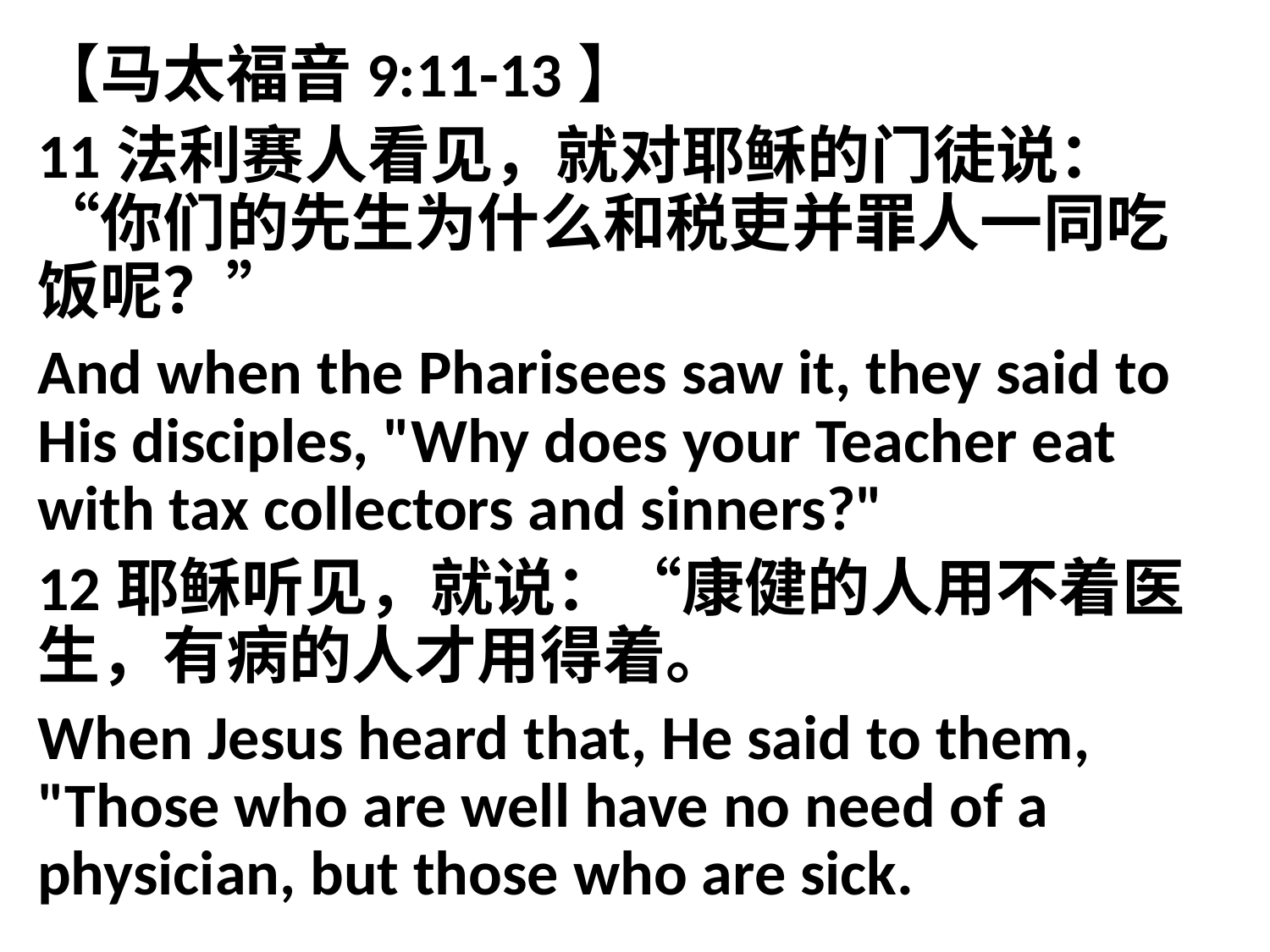

【马太福音9:11-13】
11法利赛人看见，就对耶稣的门徒说：“你们的先生为什么和税吏并罪人一同吃饭呢？”
And when the Pharisees saw it, they said to His disciples, "Why does your Teacher eat with tax collectors and sinners?"
12耶稣听见，就说：“康健的人用不着医生，有病的人才用得着。
When Jesus heard that, He said to them, "Those who are well have no need of a physician, but those who are sick.